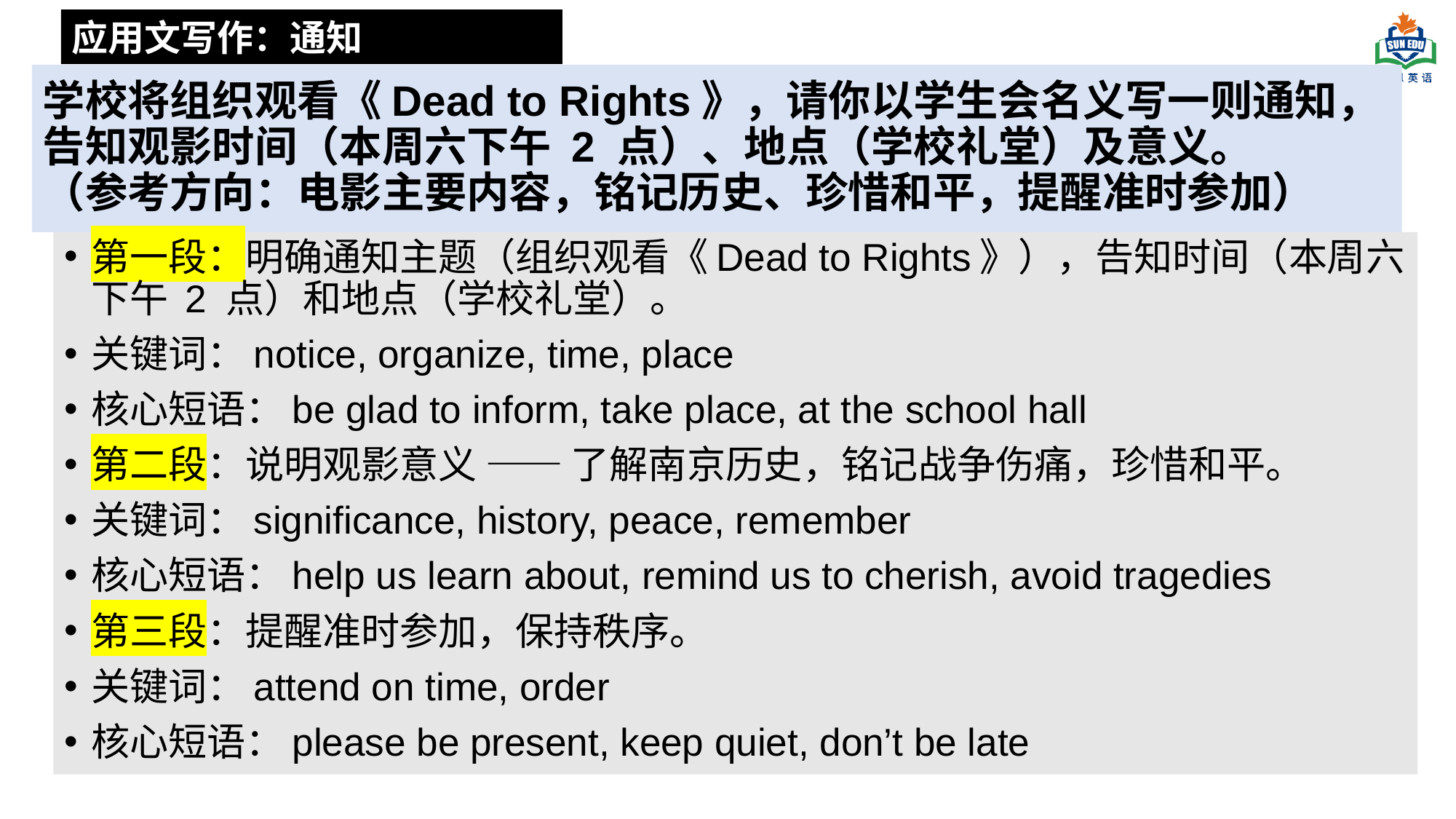

应用文写作：通知
# 学校将组织观看《Dead to Rights》，请你以学生会名义写一则通知，告知观影时间（本周六下午 2 点）、地点（学校礼堂）及意义。 （参考方向：电影主要内容，铭记历史、珍惜和平，提醒准时参加）
第一段：明确通知主题（组织观看《Dead to Rights》），告知时间（本周六下午 2 点）和地点（学校礼堂）。
关键词：notice, organize, time, place
核心短语：be glad to inform, take place, at the school hall
第二段：说明观影意义 —— 了解南京历史，铭记战争伤痛，珍惜和平。
关键词：significance, history, peace, remember
核心短语：help us learn about, remind us to cherish, avoid tragedies
第三段：提醒准时参加，保持秩序。
关键词：attend on time, order
核心短语：please be present, keep quiet, don’t be late